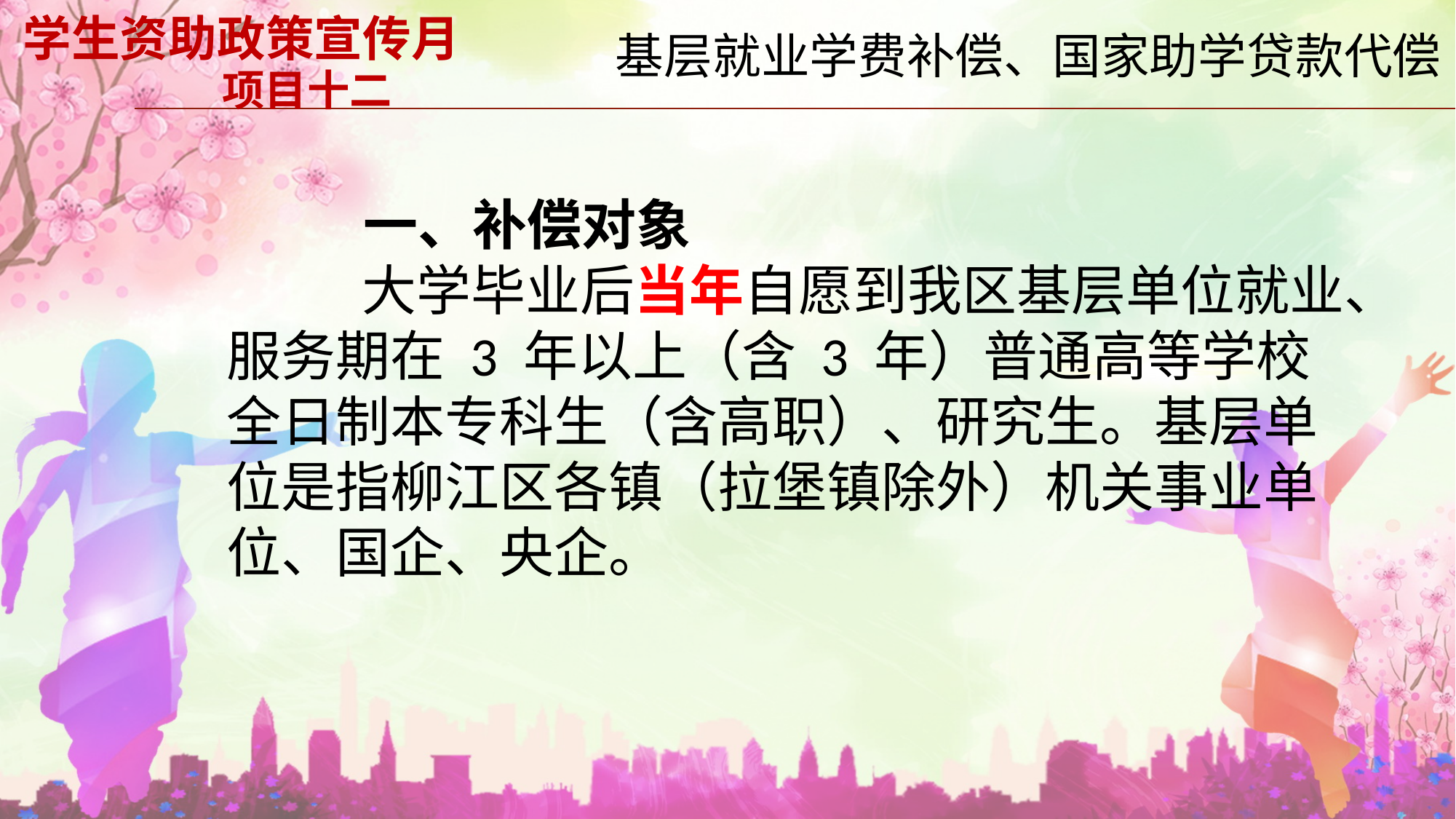

# 学生资助政策宣传月 项目十二
基层就业学费补偿、国家助学贷款代偿

          一、补偿对象
          大学毕业后当年自愿到我区基层单位就业、服务期在 3 年以上（含 3 年）普通高等学校全日制本专科生（含高职）、研究生。基层单位是指柳江区各镇（拉堡镇除外）机关事业单位、国企、央企。